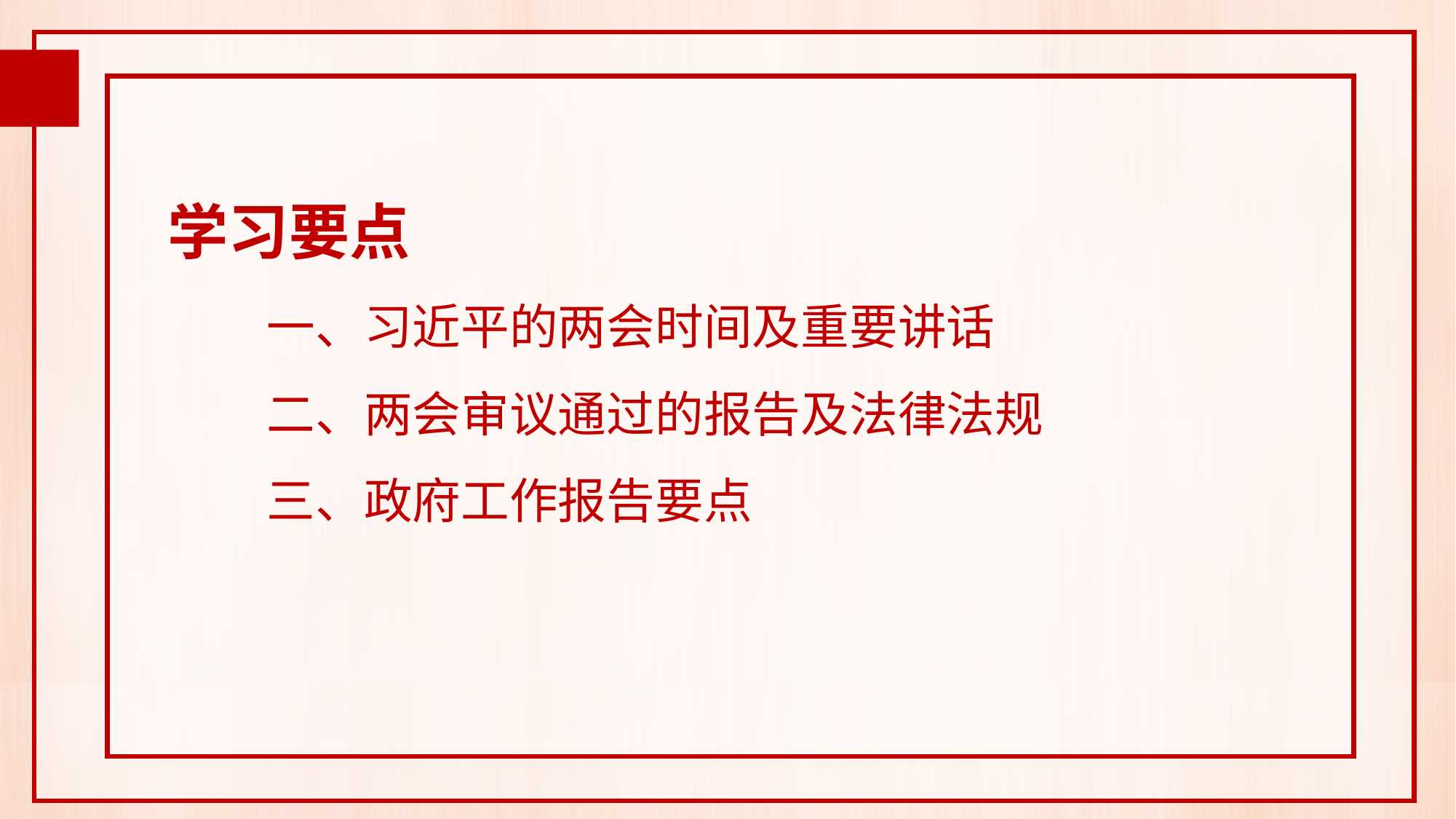

学习要点
        一、习近平的两会时间及重要讲话
        二、两会审议通过的报告及法律法规
        三、政府工作报告要点